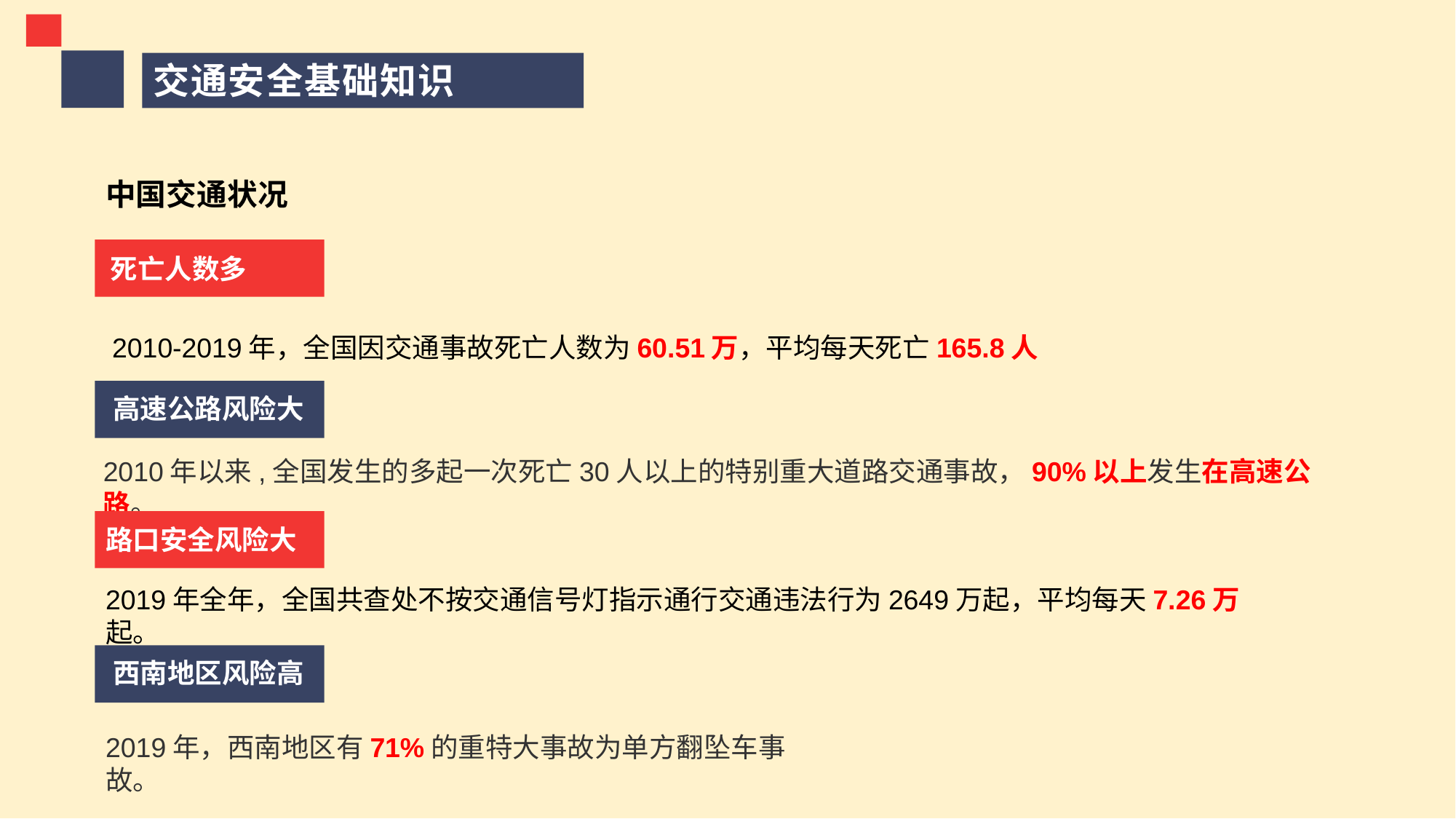

交通安全基础知识

中国交通状况

死亡人数多
2010-2019年，全国因交通事故死亡人数为60.51万，平均每天死亡165.8人

高速公路风险大
2010年以来,全国发生的多起一次死亡30人以上的特别重大道路交通事故，90%以上发生在高速公路。

路口安全风险大
2019年全年，全国共查处不按交通信号灯指示通行交通违法行为2649万起，平均每天7.26万起。

西南地区风险高
2019年，西南地区有71%的重特大事故为单方翻坠车事故。